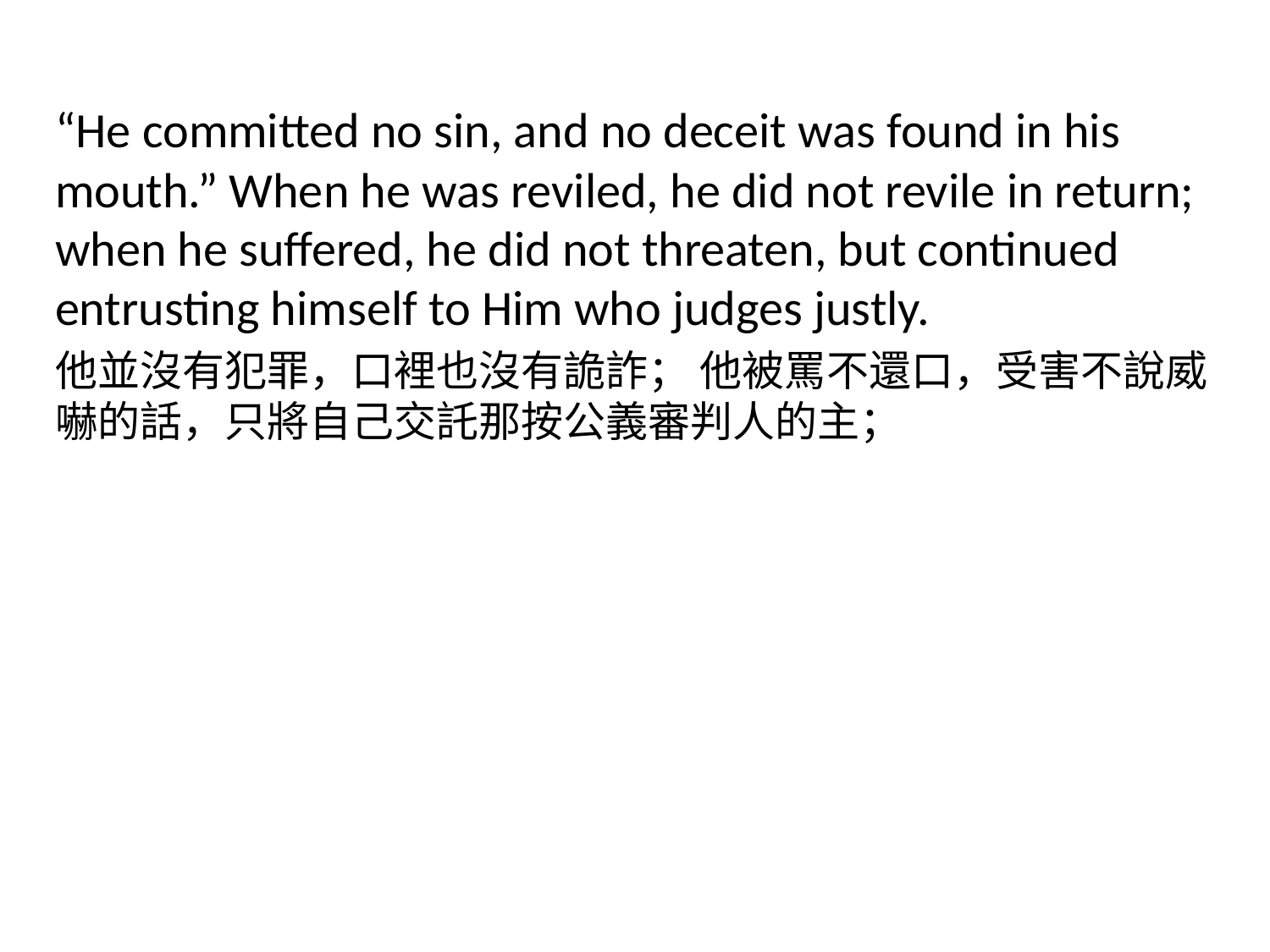

“He committed no sin, and no deceit was found in his mouth.” When he was reviled, he did not revile in return; when he suffered, he did not threaten, but continued entrusting himself to Him who judges justly.
他並沒有犯罪，口裡也沒有詭詐； 他被罵不還口，受害不說威嚇的話，只將自己交託那按公義審判人的主；